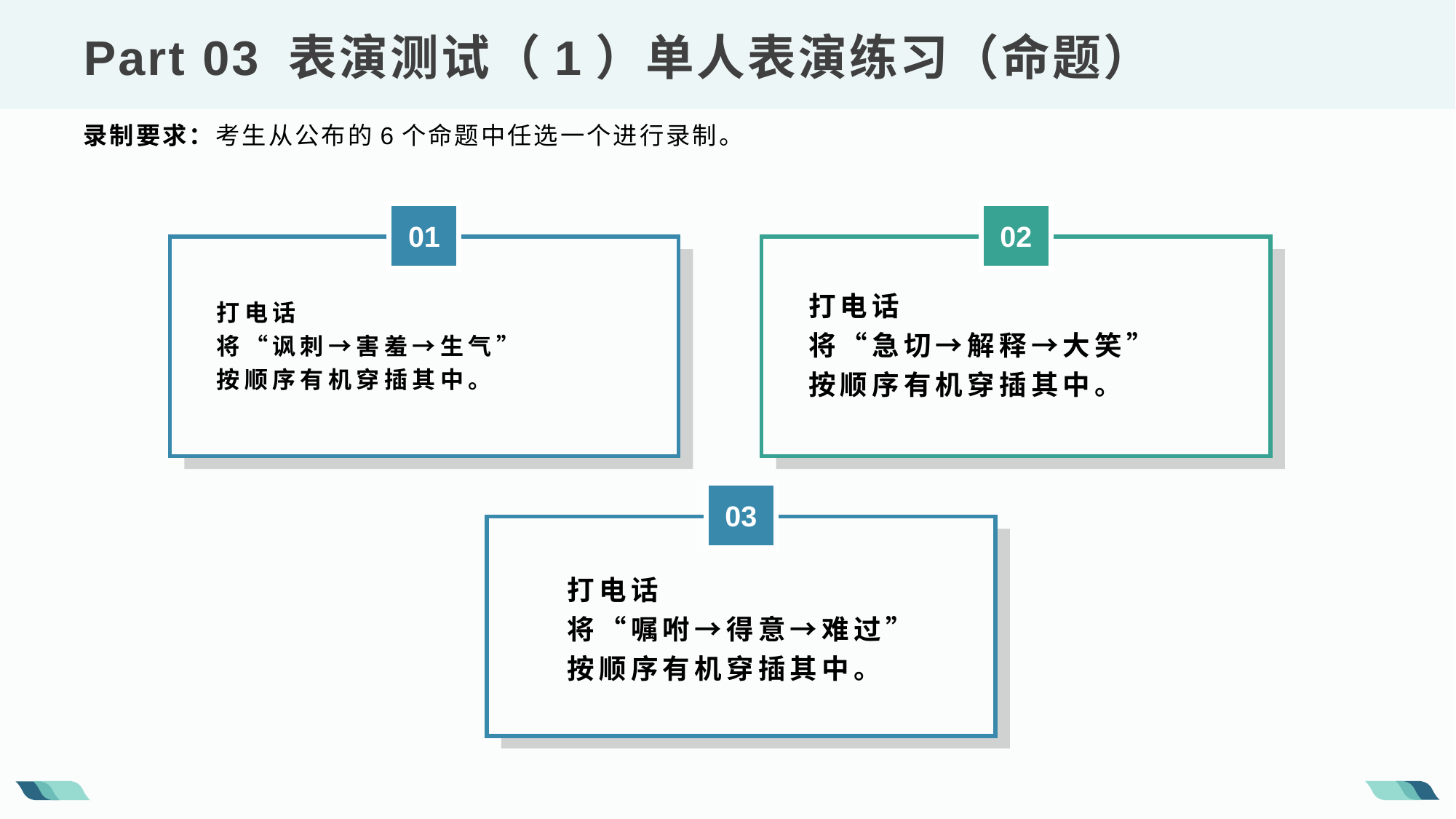

Part 03 表演测试（1）单人表演练习（命题）
录制要求：考生从公布的6个命题中任选一个进行录制。

01
02

打电话
将“讽刺→害羞→生气”
按顺序有机穿插其中。
打电话
将“急切→解释→大笑”
按顺序有机穿插其中。

03

打电话
将“嘱咐→得意→难过”
按顺序有机穿插其中。